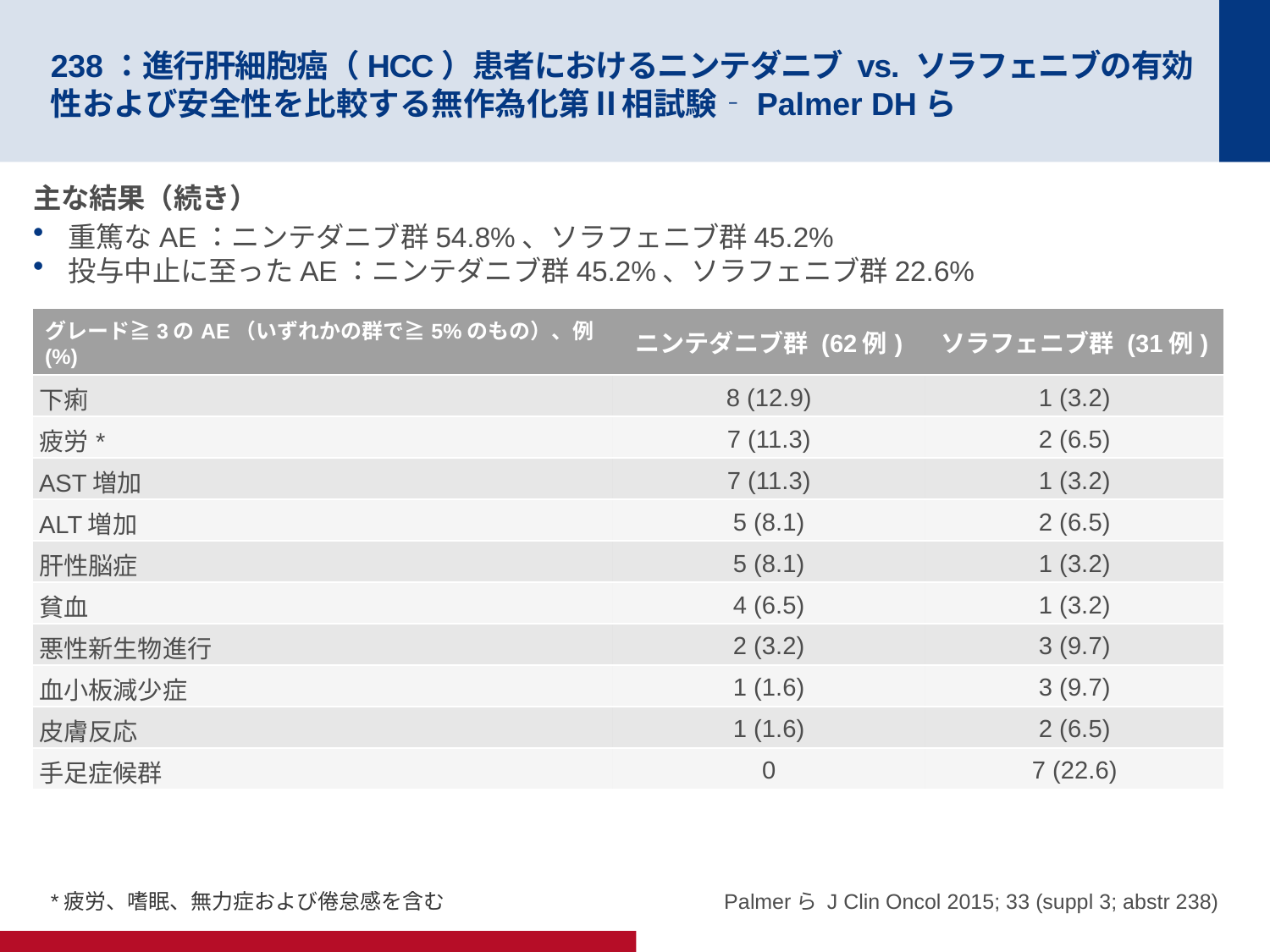

# 238：進行肝細胞癌（HCC）患者におけるニンテダニブ vs. ソラフェニブの有効性および安全性を比較する無作為化第Ⅱ相試験‐Palmer DHら
主な結果（続き）
重篤なAE：ニンテダニブ群54.8%、ソラフェニブ群45.2%
投与中止に至ったAE：ニンテダニブ群45.2%、ソラフェニブ群22.6%

結論
ニンテダニブの有効性はTTP、OS、PFSおよびORRの点でソラフェニブと同程度であった。
ニンテダニブは管理可能な安全性プロファイルを示した。
進行HCC患者でニンテダニブのさらなる試験を実施するべきである。
| グレード≧3のAE（いずれかの群で≧5%のもの）、例 (%) | ニンテダニブ群 (62例) | ソラフェニブ群 (31例) |
| --- | --- | --- |
| 下痢 | 8 (12.9) | 1 (3.2) |
| 疲労\* | 7 (11.3) | 2 (6.5) |
| AST増加 | 7 (11.3) | 1 (3.2) |
| ALT増加 | 5 (8.1) | 2 (6.5) |
| 肝性脳症 | 5 (8.1) | 1 (3.2) |
| 貧血 | 4 (6.5) | 1 (3.2) |
| 悪性新生物進行 | 2 (3.2) | 3 (9.7) |
| 血小板減少症 | 1 (1.6) | 3 (9.7) |
| 皮膚反応 | 1 (1.6) | 2 (6.5) |
| 手足症候群 | 0 | 7 (22.6) |
*疲労、嗜眠、無力症および倦怠感を含む
Palmerら J Clin Oncol 2015; 33 (suppl 3; abstr 238)